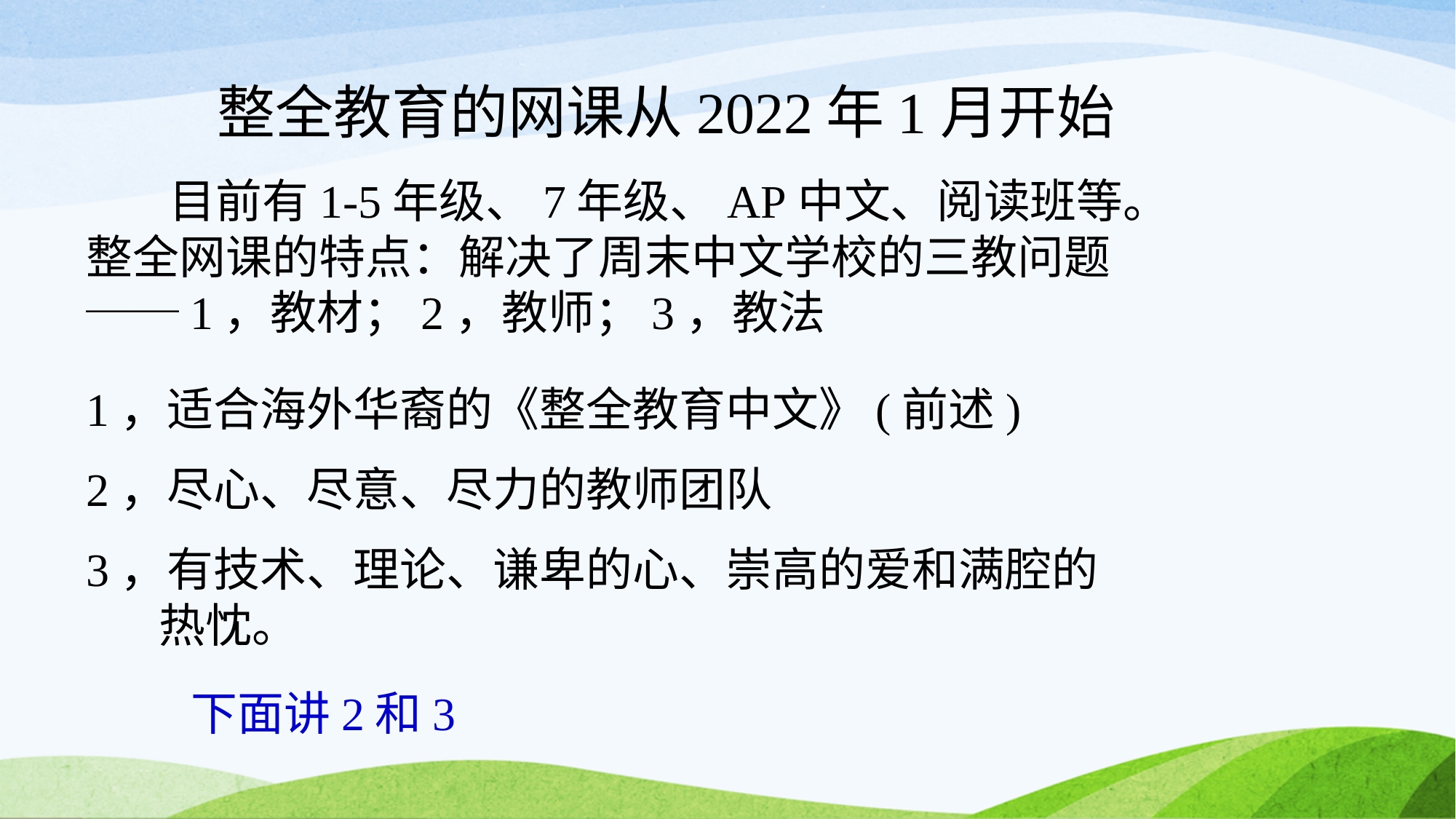

整全教育的网课从2022年1月开始
       目前有1-5年级、7年级、AP中文、阅读班等。整全网课的特点：解决了周末中文学校的三教问题──1，教材；2，教师；3，教法

1，适合海外华裔的《整全教育中文》(前述)

2，尽心、尽意、尽力的教师团队

3，有技术、理论、谦卑的心、崇高的爱和满腔的
      热忱。
			下面讲2和3